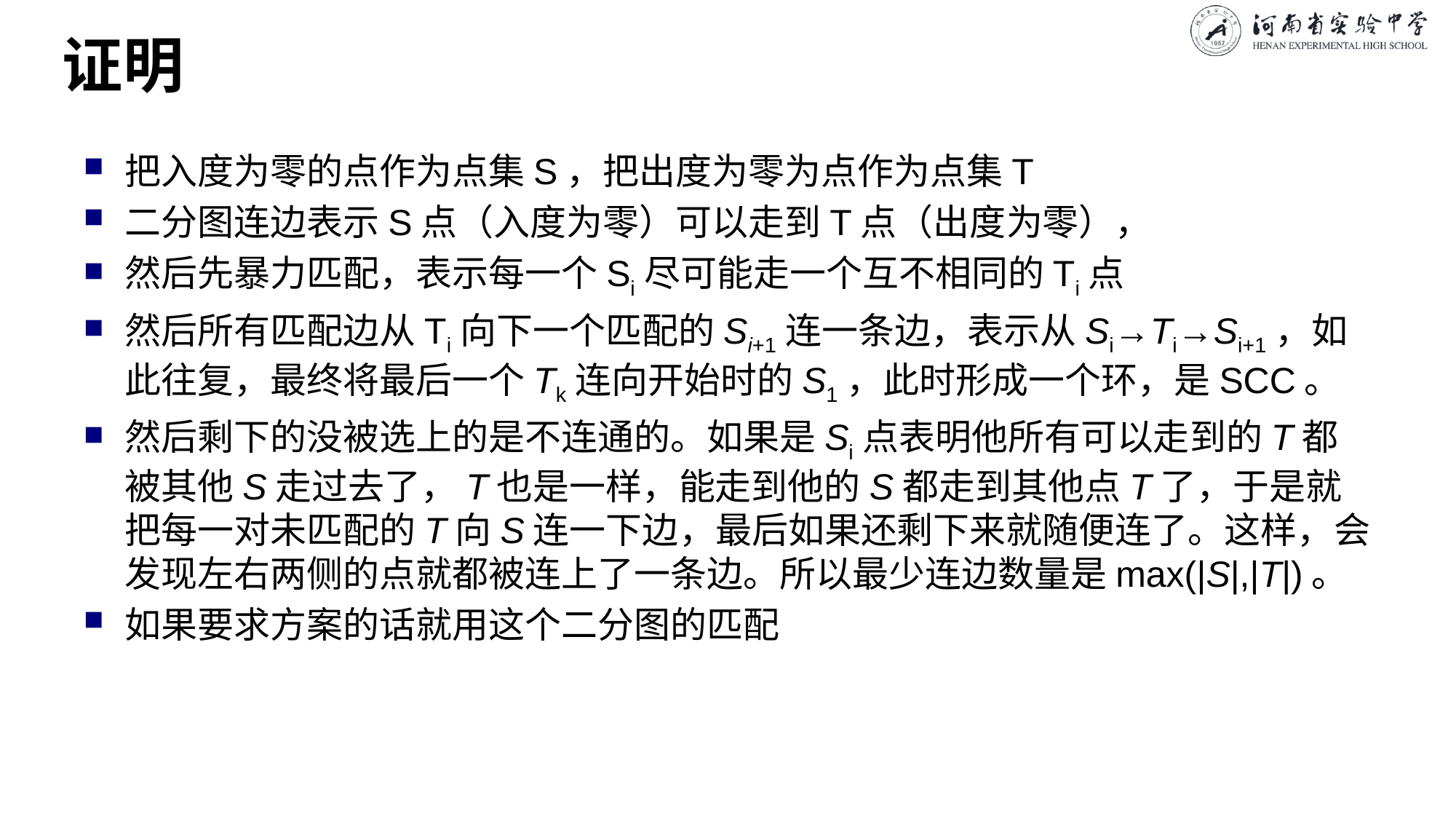

# 证明
把入度为零的点作为点集S，把出度为零为点作为点集T
二分图连边表示S点（入度为零）可以走到T点（出度为零），
然后先暴力匹配，表示每一个Si​尽可能走一个互不相同的Ti​点
然后所有匹配边从Ti​向下一个匹配的Si+1​连一条边，表示从Si​→Ti​→Si+1​，如此往复，最终将最后一个Tk​连向开始时的S1​，此时形成一个环，是SCC。
然后剩下的没被选上的是不连通的。如果是Si​点表明他所有可以走到的T都被其他S走过去了，T也是一样，能走到他的S都走到其他点T了，于是就把每一对未匹配的T向S连一下边，最后如果还剩下来就随便连了。这样，会发现左右两侧的点就都被连上了一条边。所以最少连边数量是max(|S|,|T|)。
如果要求方案的话就用这个二分图的匹配